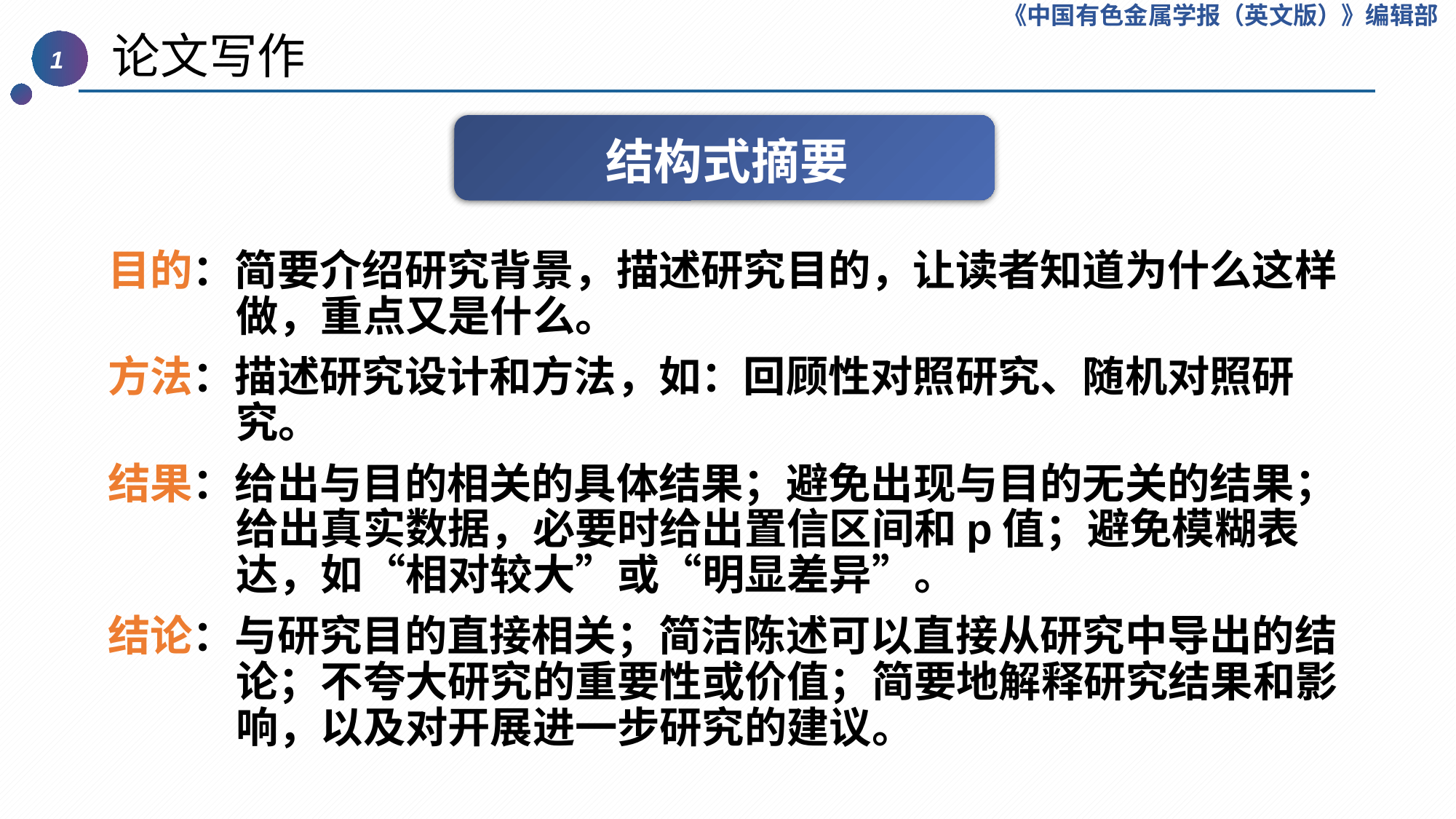

《中国有色金属学报（英文版）》编辑部

      论文写作

1

结构式摘要
目的：简要介绍研究背景，描述研究目的，让读者知道为什么这样做，重点又是什么。
方法：描述研究设计和方法，如：回顾性对照研究、随机对照研究。
结果：给出与目的相关的具体结果；避免出现与目的无关的结果；给出真实数据，必要时给出置信区间和p值；避免模糊表达，如“相对较大”或“明显差异”。
结论：与研究目的直接相关；简洁陈述可以直接从研究中导出的结论；不夸大研究的重要性或价值；简要地解释研究结果和影响，以及对开展进一步研究的建议。